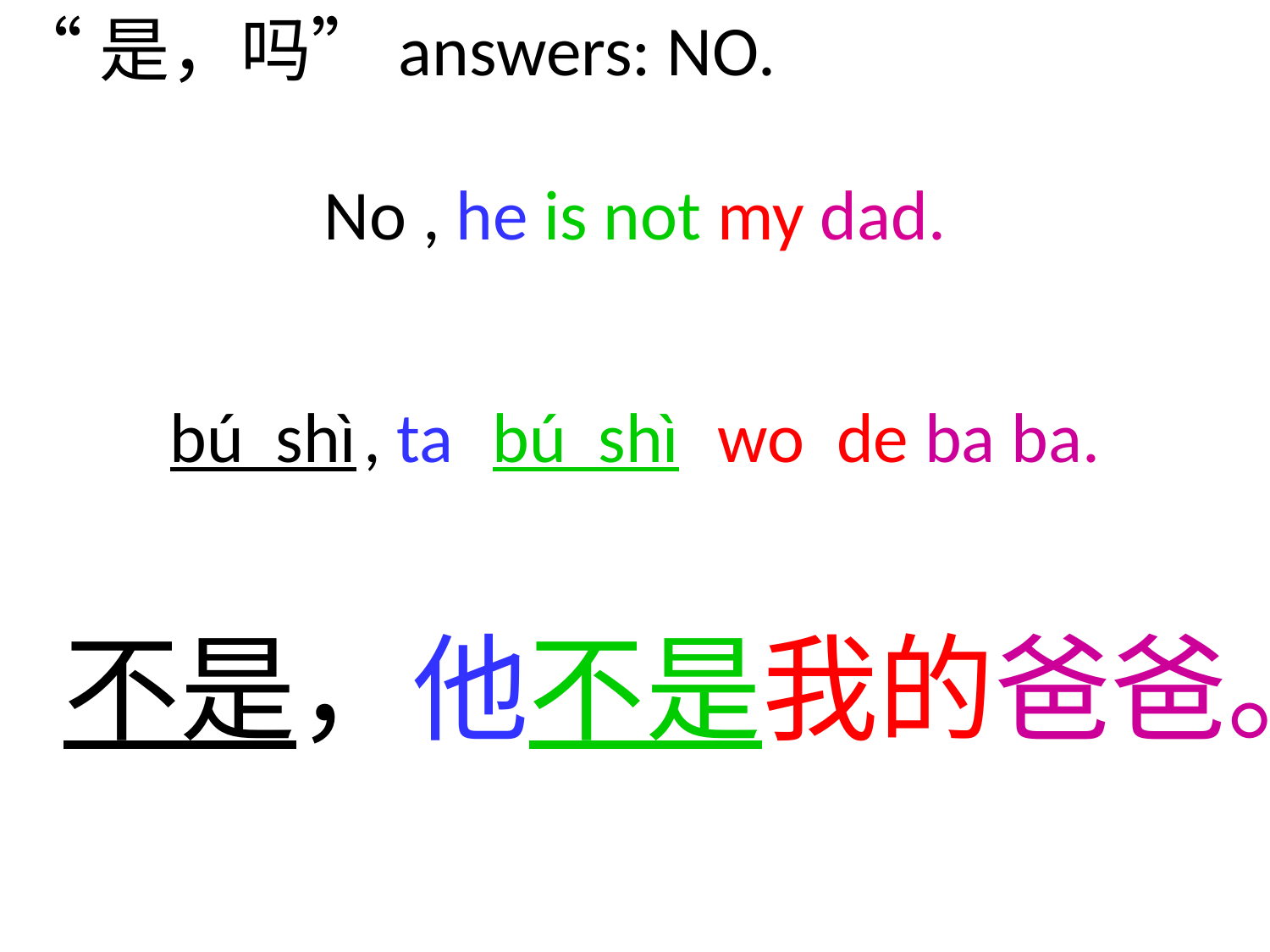

“是，吗”answers: NO.
No , he is not my dad.
bú  shì , ta   bú  shì   wo  de ba ba.
不是，他不是我的爸爸。